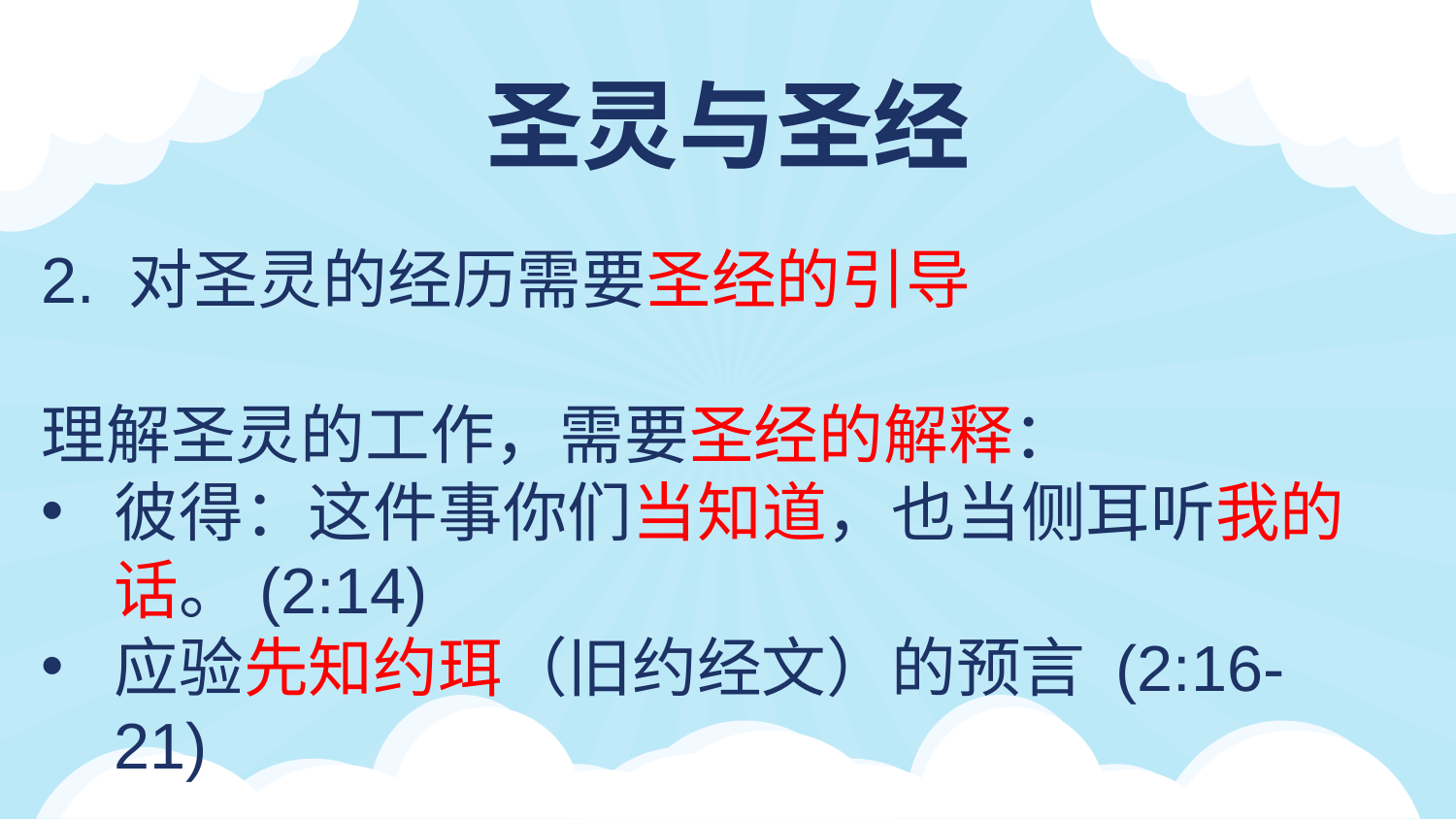

圣灵与圣经
2. 对圣灵的经历需要圣经的引导

理解圣灵的工作，需要圣经的解释：
彼得：这件事你们当知道，也当侧耳听我的话。(2:14)
应验先知约珥（旧约经文）的预言 (2:16-21)